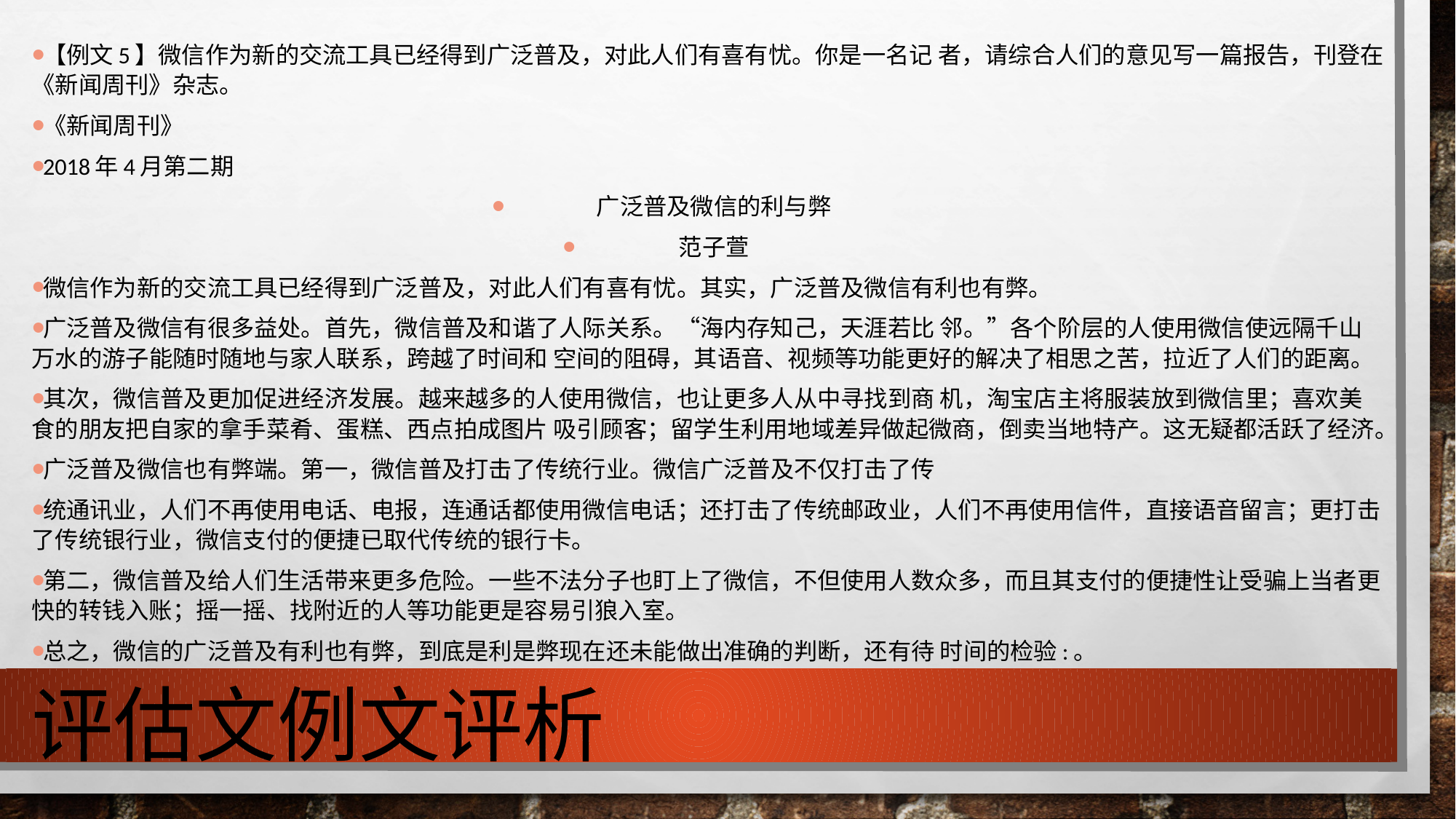

【例文5】微信作为新的交流工具已经得到广泛普及，对此人们有喜有忧。你是一名记 者，请综合人们的意见写一篇报告，刊登在《新闻周刊》杂志。
《新闻周刊》
2018年4月第二期
广泛普及微信的利与弊
范子萱
微信作为新的交流工具已经得到广泛普及，对此人们有喜有忧。其实，广泛普及微信有利也有弊。
广泛普及微信有很多益处。首先，微信普及和谐了人际关系。“海内存知己，天涯若比 邻。”各个阶层的人使用微信使远隔千山万水的游子能随时随地与家人联系，跨越了时间和 空间的阻碍，其语音、视频等功能更好的解决了相思之苦，拉近了人们的距离。
其次，微信普及更加促进经济发展。越来越多的人使用微信，也让更多人从中寻找到商 机，淘宝店主将服装放到微信里；喜欢美食的朋友把自家的拿手菜肴、蛋糕、西点拍成图片 吸引顾客；留学生利用地域差异做起微商，倒卖当地特产。这无疑都活跃了经济。
广泛普及微信也有弊端。第一，微信普及打击了传统行业。微信广泛普及不仅打击了传
统通讯业，人们不再使用电话、电报，连通话都使用微信电话；还打击了传统邮政业，人们不再使用信件，直接语音留言；更打击了传统银行业，微信支付的便捷已取代传统的银行卡。
第二，微信普及给人们生活带来更多危险。一些不法分子也盯上了微信，不但使用人数众多，而且其支付的便捷性让受骗上当者更快的转钱入账；摇一摇、找附近的人等功能更是容易引狼入室。
总之，微信的广泛普及有利也有弊，到底是利是弊现在还未能做出准确的判断，还有待 时间的检验:。
# 评估文例文评析